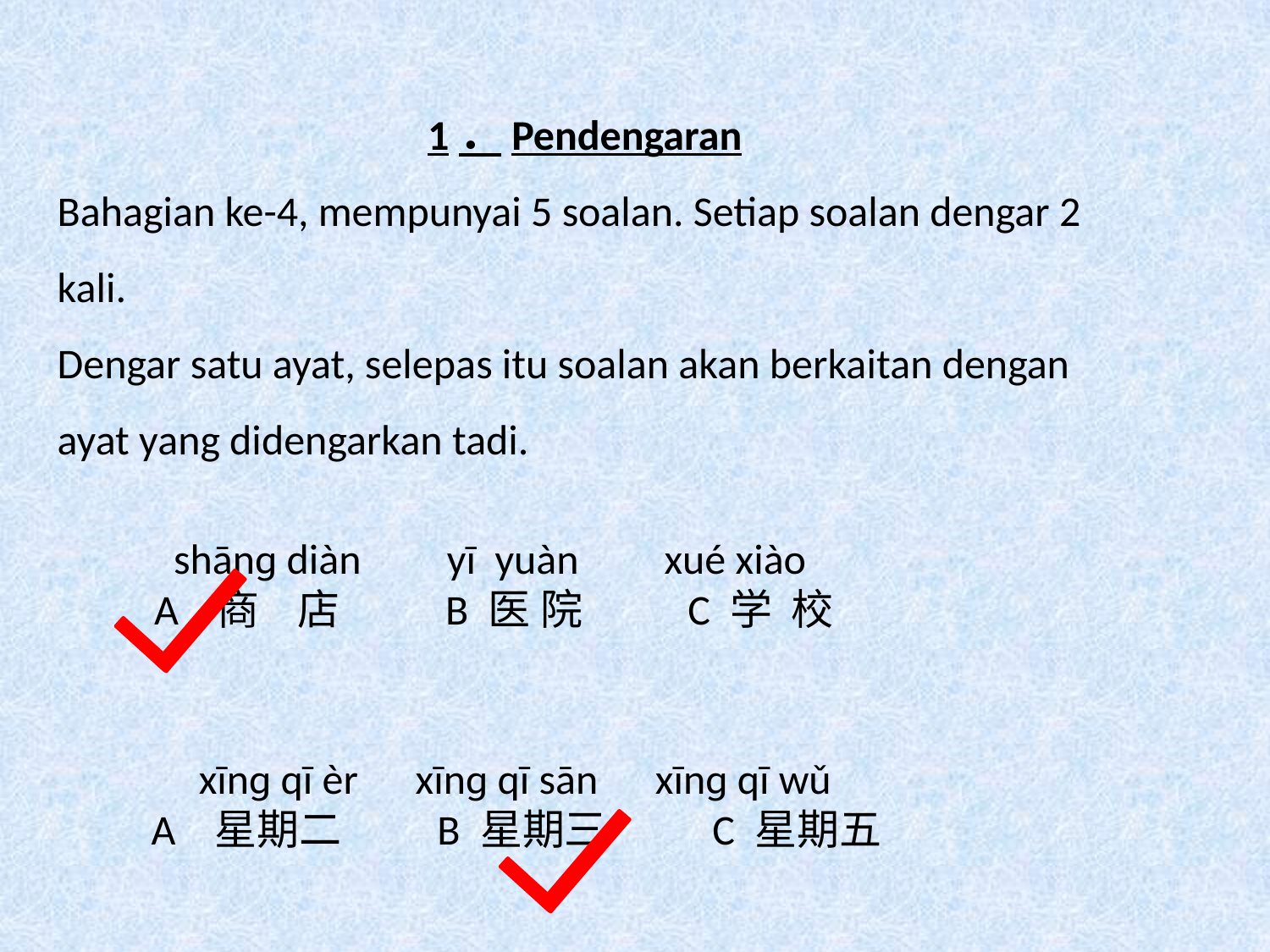

1．Pendengaran
Bahagian ke-4, mempunyai 5 soalan. Setiap soalan dengar 2 kali.
Dengar satu ayat, selepas itu soalan akan berkaitan dengan ayat yang didengarkan tadi.
            shānɡ diàn         yī  yuàn         xué xiào
       A   商    店          B 医 院          C 学  校

            xīnɡ qī èr      xīnɡ qī sān      xīnɡ qī wǔ
       A   星期二         B 星期三          C 星期五